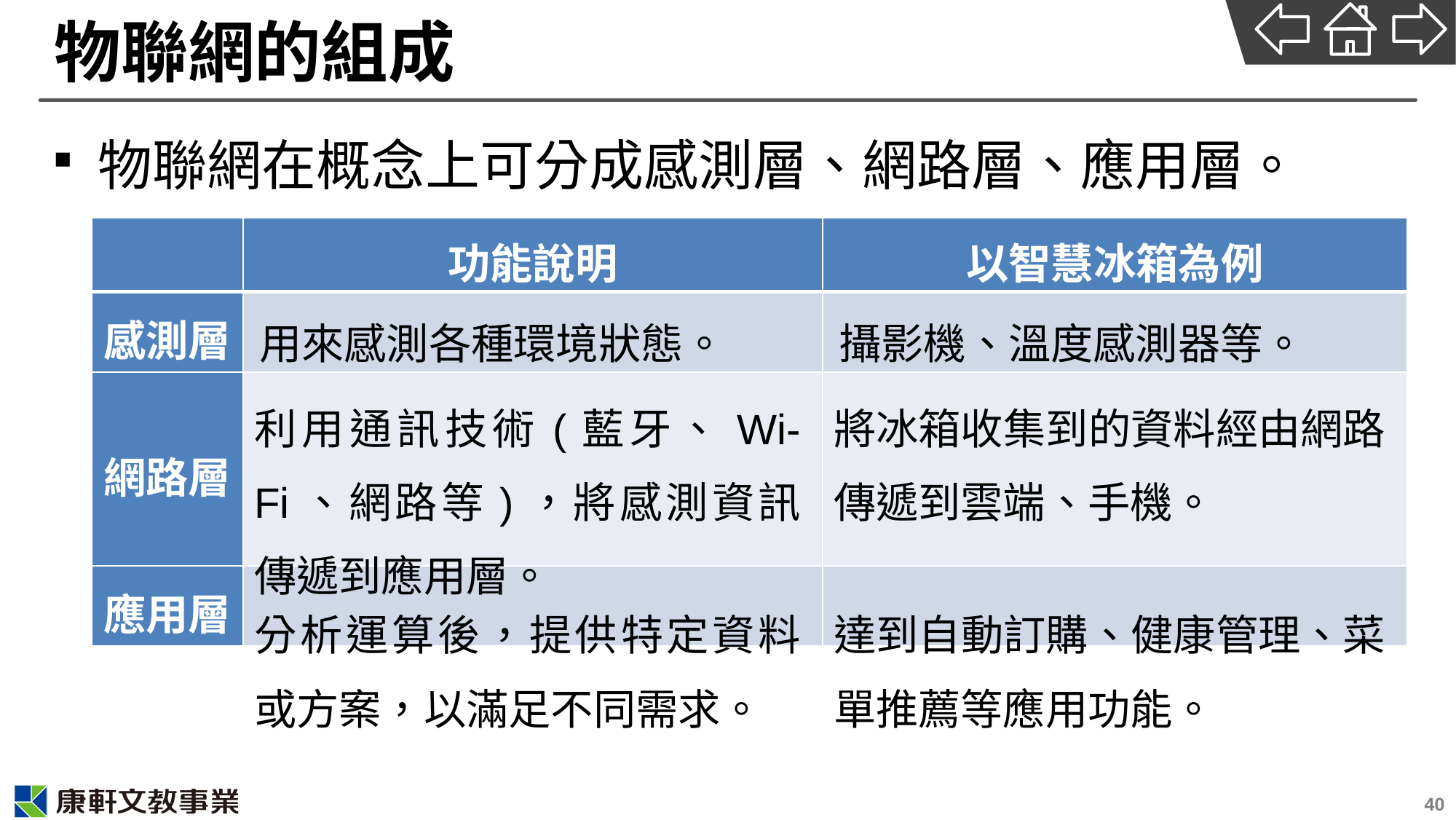

# 物聯網的組成
物聯網在概念上可分成感測層、網路層、應用層。
|  | 功能說明 | 以智慧冰箱為例 |
| --- | --- | --- |
| 感測層 |  |  |
| 網路層 |  |  |
| 應用層 |  |  |
| 用來感測各種環境狀態。 | 攝影機、溫度感測器等。 |
| --- | --- |
| 利用通訊技術(藍牙、Wi-Fi、網路等)，將感測資訊傳遞到應用層。 | 將冰箱收集到的資料經由網路傳遞到雲端、手機。 |
| --- | --- |
| 分析運算後，提供特定資料或方案，以滿足不同需求。 | 達到自動訂購、健康管理、菜單推薦等應用功能。 |
| --- | --- |
40